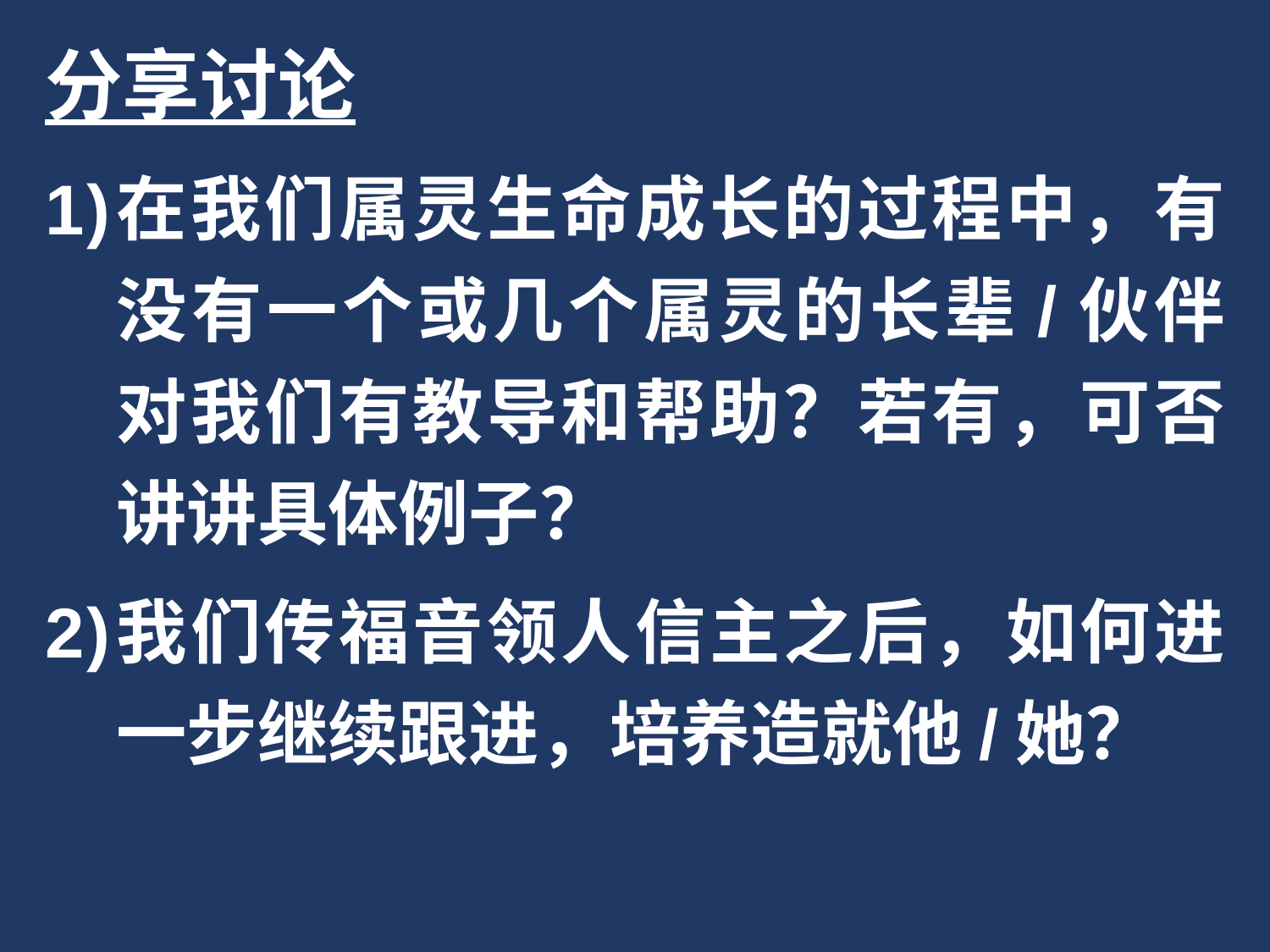

分享讨论
在我们属灵生命成长的过程中，有没有一个或几个属灵的长辈/伙伴对我们有教导和帮助？若有，可否讲讲具体例子？
我们传福音领人信主之后，如何进一步继续跟进，培养造就他/她？